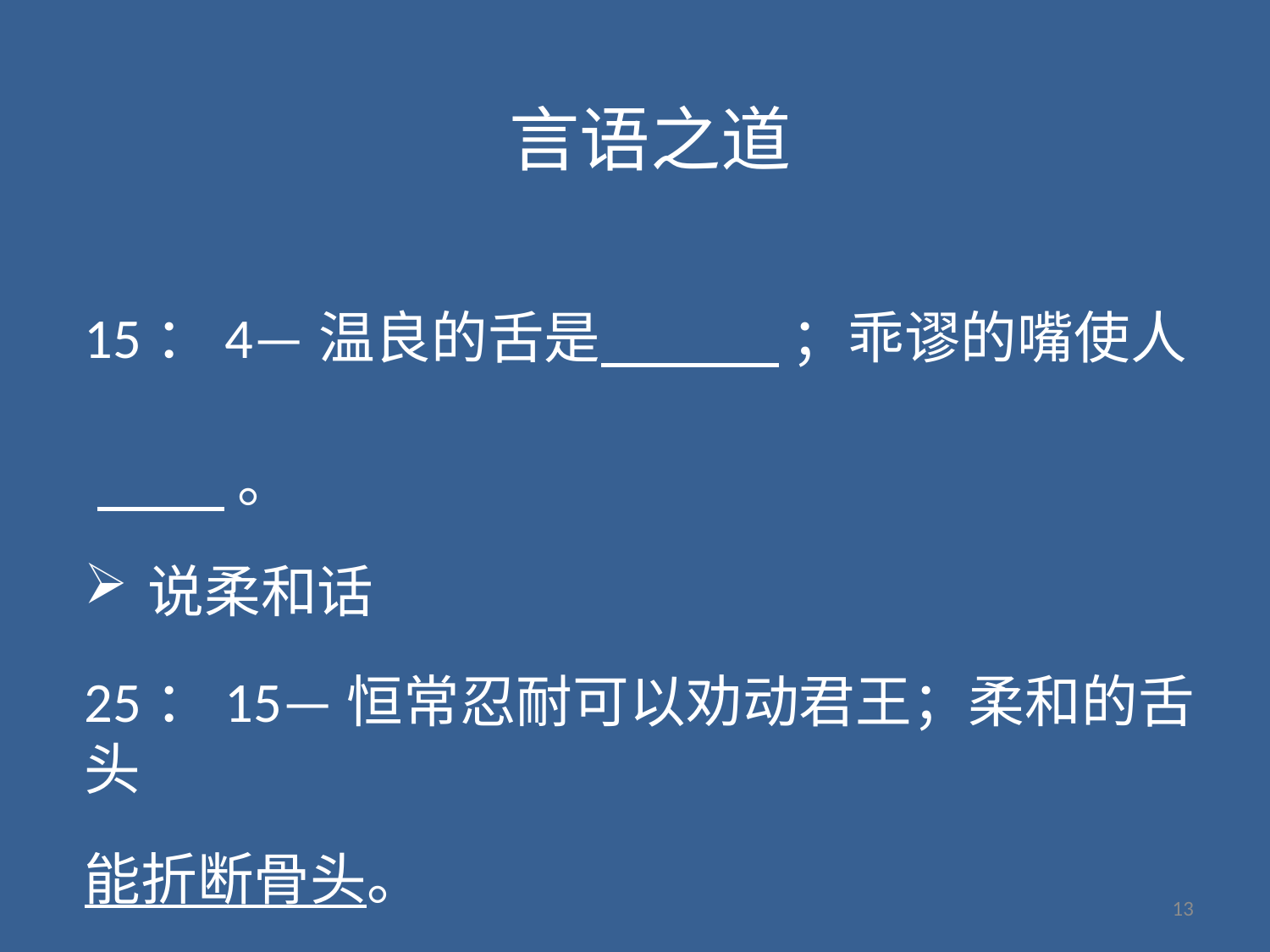

言语之道

15：4—温良的舌是               ；乖谬的嘴使人
           。
说柔和话
25：15—恒常忍耐可以劝动君王；柔和的舌头
能折断骨头。
13